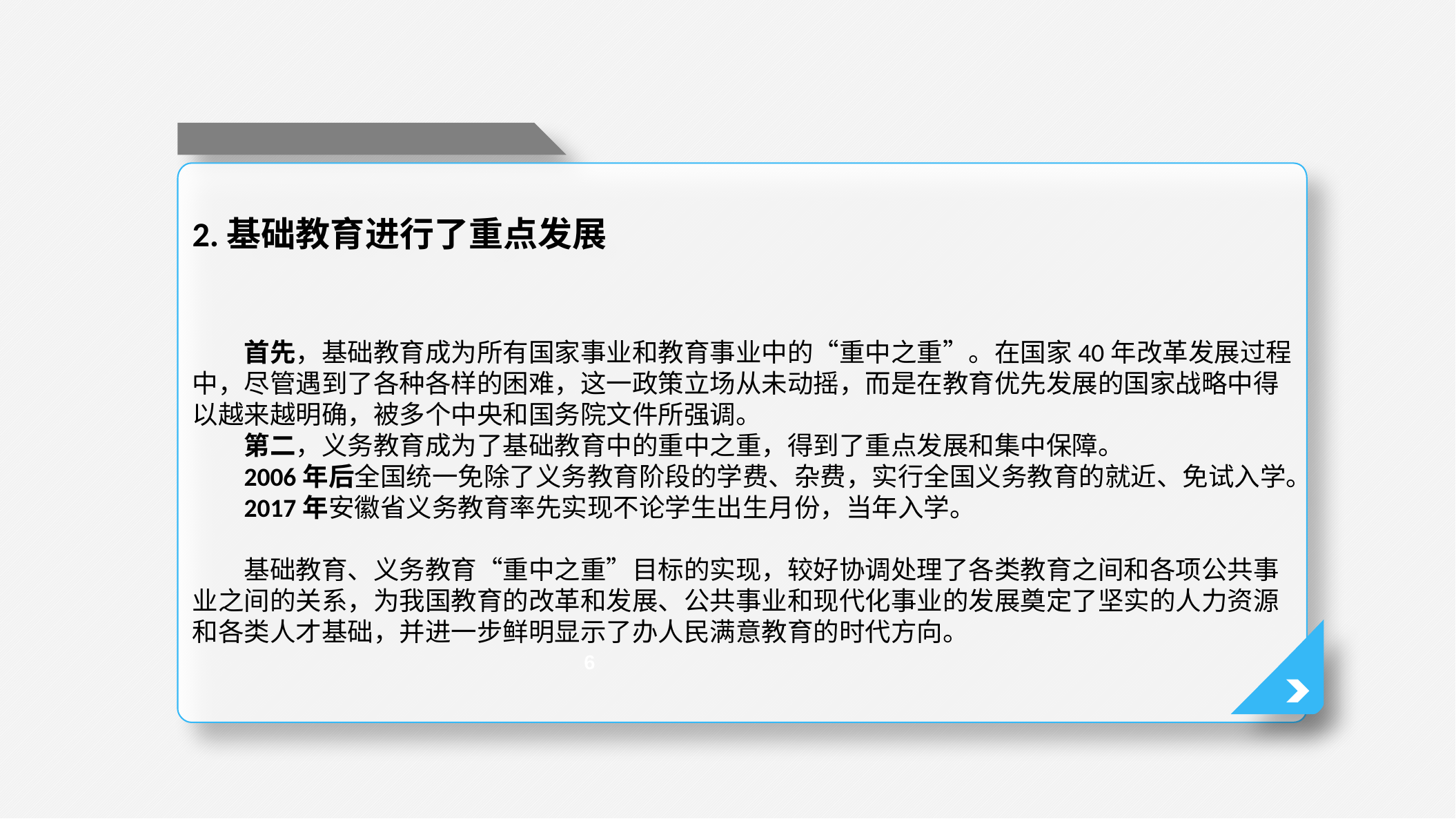

2.基础教育进行了重点发展

首先，基础教育成为所有国家事业和教育事业中的“重中之重”。在国家40年改革发展过程中，尽管遇到了各种各样的困难，这一政策立场从未动摇，而是在教育优先发展的国家战略中得以越来越明确，被多个中央和国务院文件所强调。
第二，义务教育成为了基础教育中的重中之重，得到了重点发展和集中保障。
2006年后全国统一免除了义务教育阶段的学费、杂费，实行全国义务教育的就近、免试入学。
2017年安徽省义务教育率先实现不论学生出生月份，当年入学。

基础教育、义务教育“重中之重”目标的实现，较好协调处理了各类教育之间和各项公共事业之间的关系，为我国教育的改革和发展、公共事业和现代化事业的发展奠定了坚实的人力资源和各类人才基础，并进一步鲜明显示了办人民满意教育的时代方向。

6